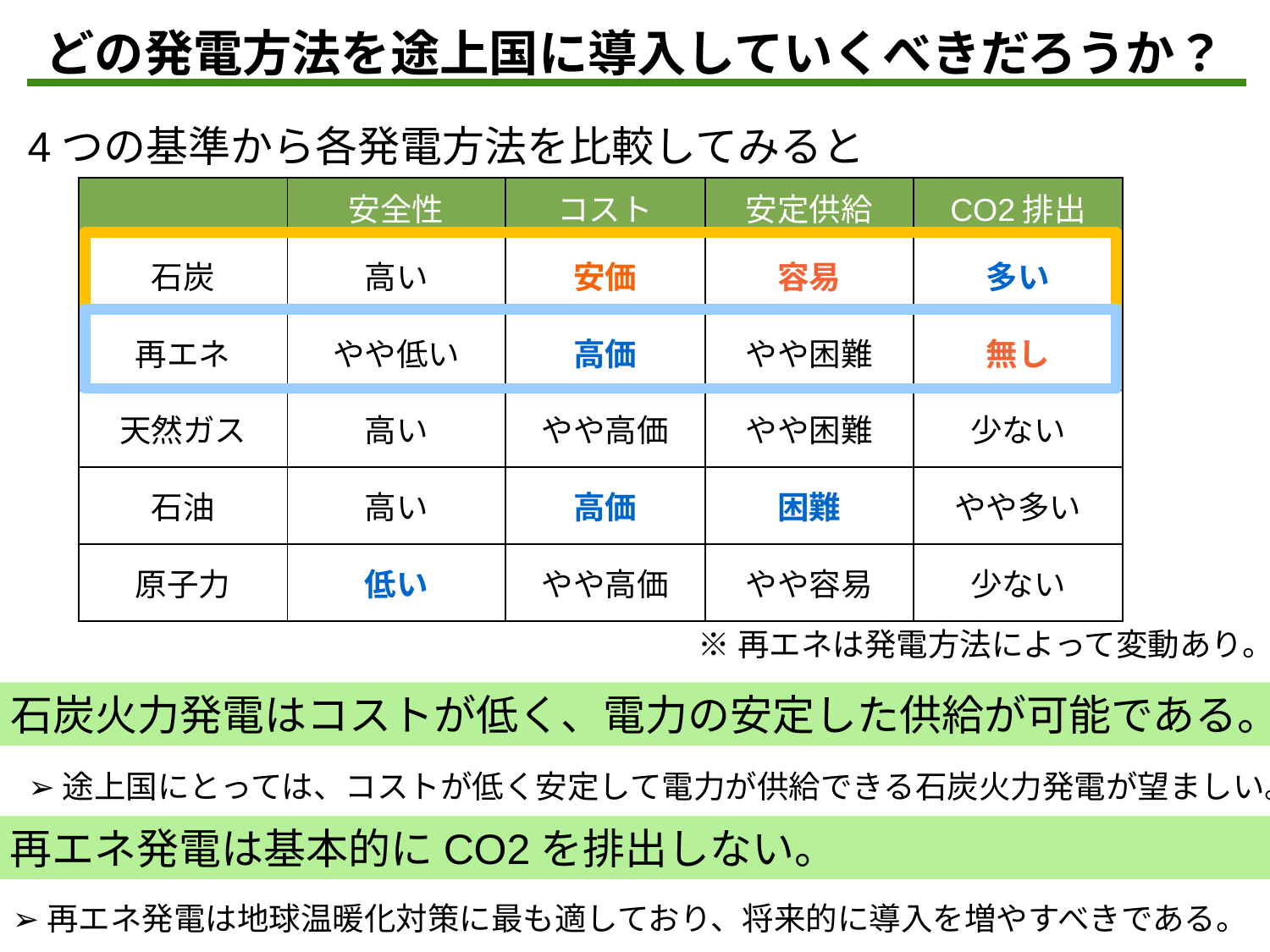

どの発電方法を途上国に導入していくべきだろうか？
 4つの基準から各発電方法を比較してみると
|  | 安全性 | コスト | 安定供給 | CO2排出 |
| --- | --- | --- | --- | --- |
| 石炭 | 高い | 安価 | 容易 | 多い |
| 再エネ | やや低い | 高価 | やや困難 | 無し |
| 天然ガス | 高い | やや高価 | やや困難 | 少ない |
| 石油 | 高い | 高価 | 困難 | やや多い |
| 原子力 | 低い | やや高価 | やや容易 | 少ない |

※再エネは発電方法によって変動あり。
石炭火力発電はコストが低く、電力の安定した供給が可能である。
➢途上国にとっては、コストが低く安定して電力が供給できる石炭火力発電が望ましい。
再エネ発電は基本的にCO2を排出しない。
➢再エネ発電は地球温暖化対策に最も適しており、将来的に導入を増やすべきである。